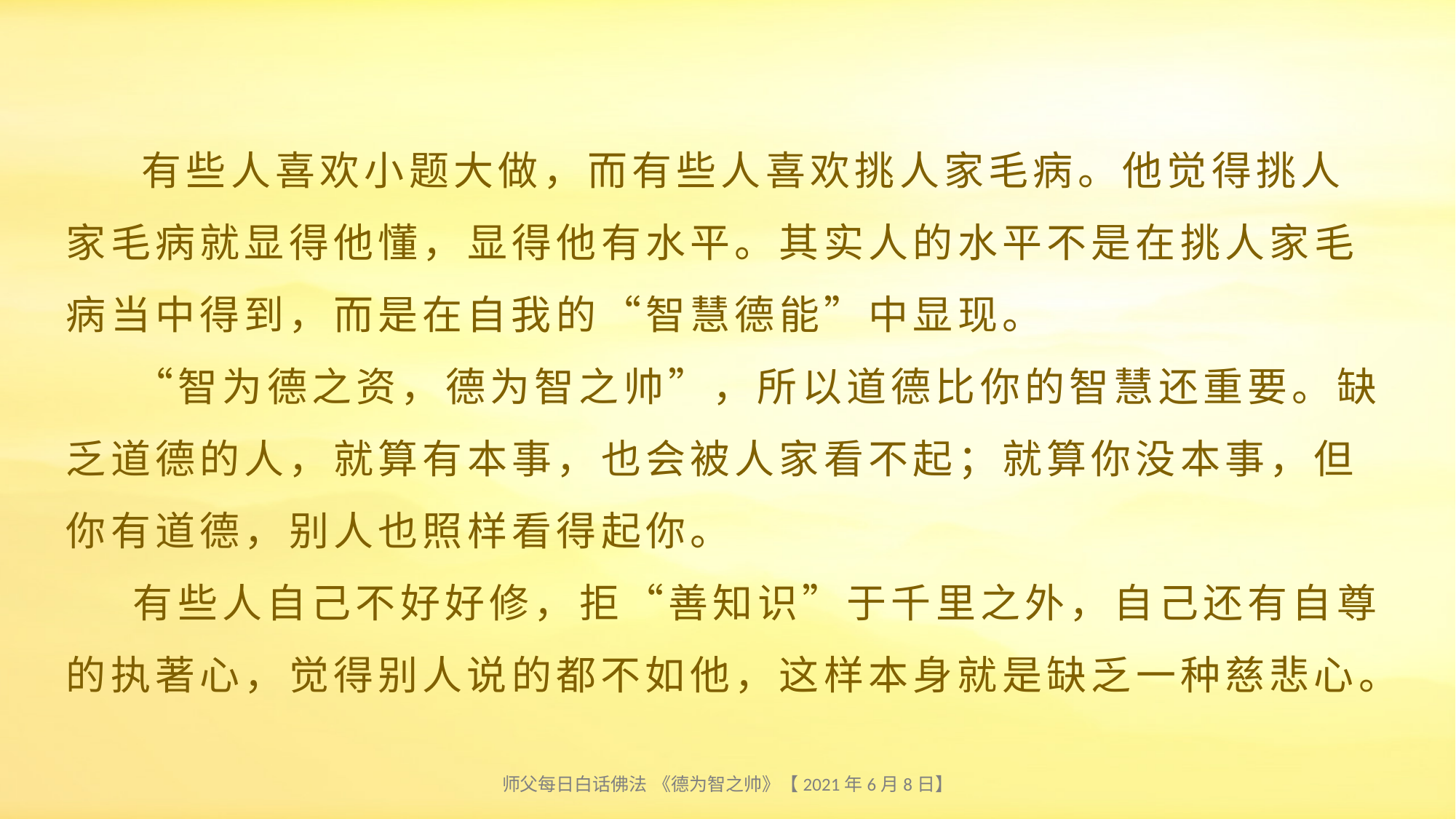

# 有些人喜欢小题大做，而有些人喜欢挑人家毛病。他觉得挑人家毛病就显得他懂，显得他有水平。其实人的水平不是在挑人家毛病当中得到，而是在自我的“智慧德能”中显现。 “智为德之资，德为智之帅”，所以道德比你的智慧还重要。缺乏道德的人，就算有本事，也会被人家看不起；就算你没本事，但你有道德，别人也照样看得起你。 有些人自己不好好修，拒“善知识”于千里之外，自己还有自尊的执著心，觉得别人说的都不如他，这样本身就是缺乏一种慈悲心。
师父每日白话佛法 《德为智之帅》【2021年6月8日】